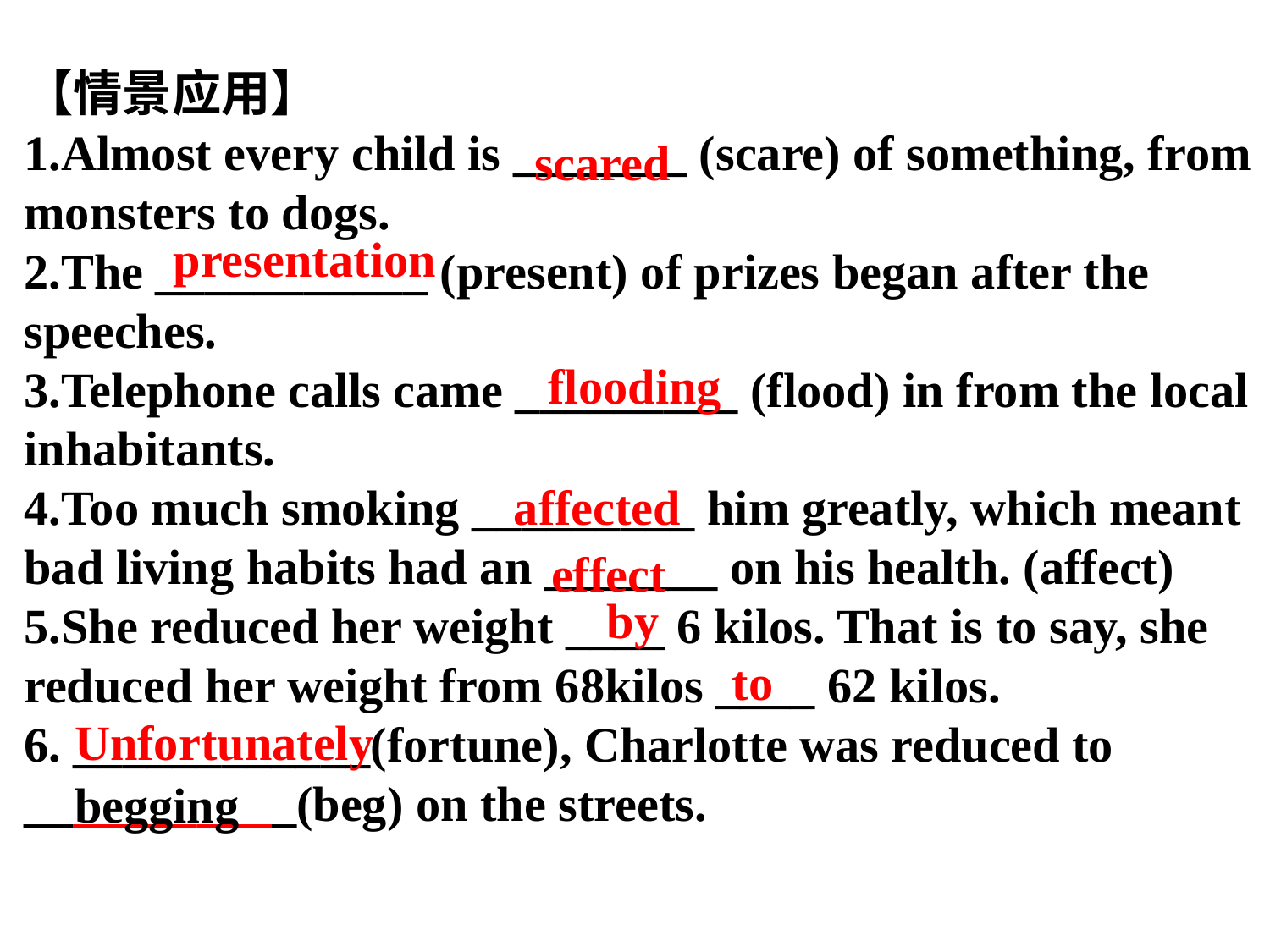

【情景应用】
1.Almost every child is _______ (scare) of something, from monsters to dogs.
2.The ___________ (present) of prizes began after the speeches.
3.Telephone calls came _________ (flood) in from the local inhabitants.
4.Too much smoking _________ him greatly, which meant bad living habits had an _______ on his health. (affect)
5.She reduced her weight ____ 6 kilos. That is to say, she reduced her weight from 68kilos ____ 62 kilos.
6. ____________(fortune), Charlotte was reduced to ___________(beg) on the streets.

scared
presentation
flooding
affected
effect
by
to
Unfortunately
begging